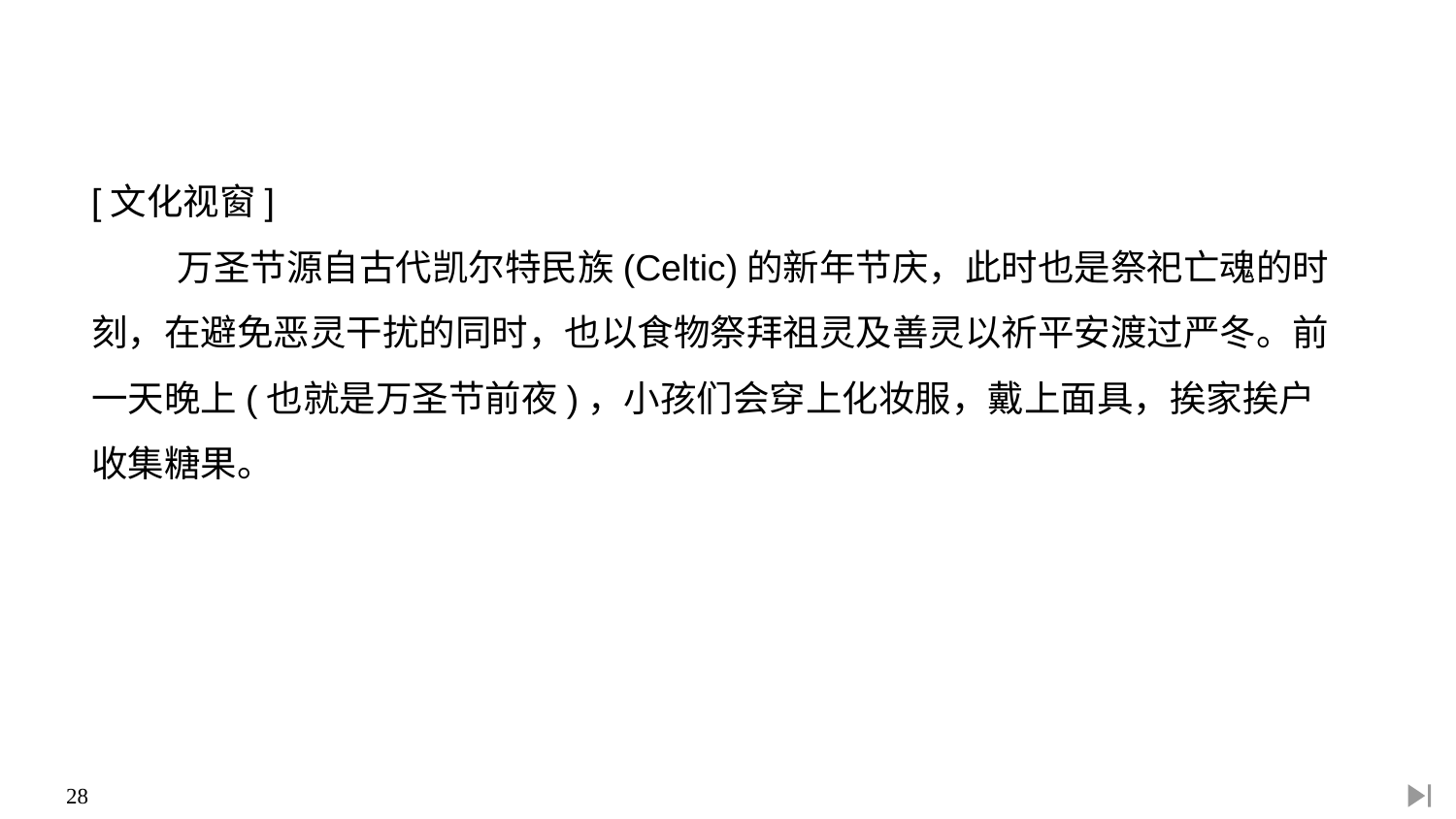

[文化视窗]
万圣节源自古代凯尔特民族(Celtic)的新年节庆，此时也是祭祀亡魂的时刻，在避免恶灵干扰的同时，也以食物祭拜祖灵及善灵以祈平安渡过严冬。前一天晚上(也就是万圣节前夜)，小孩们会穿上化妆服，戴上面具，挨家挨户收集糖果。